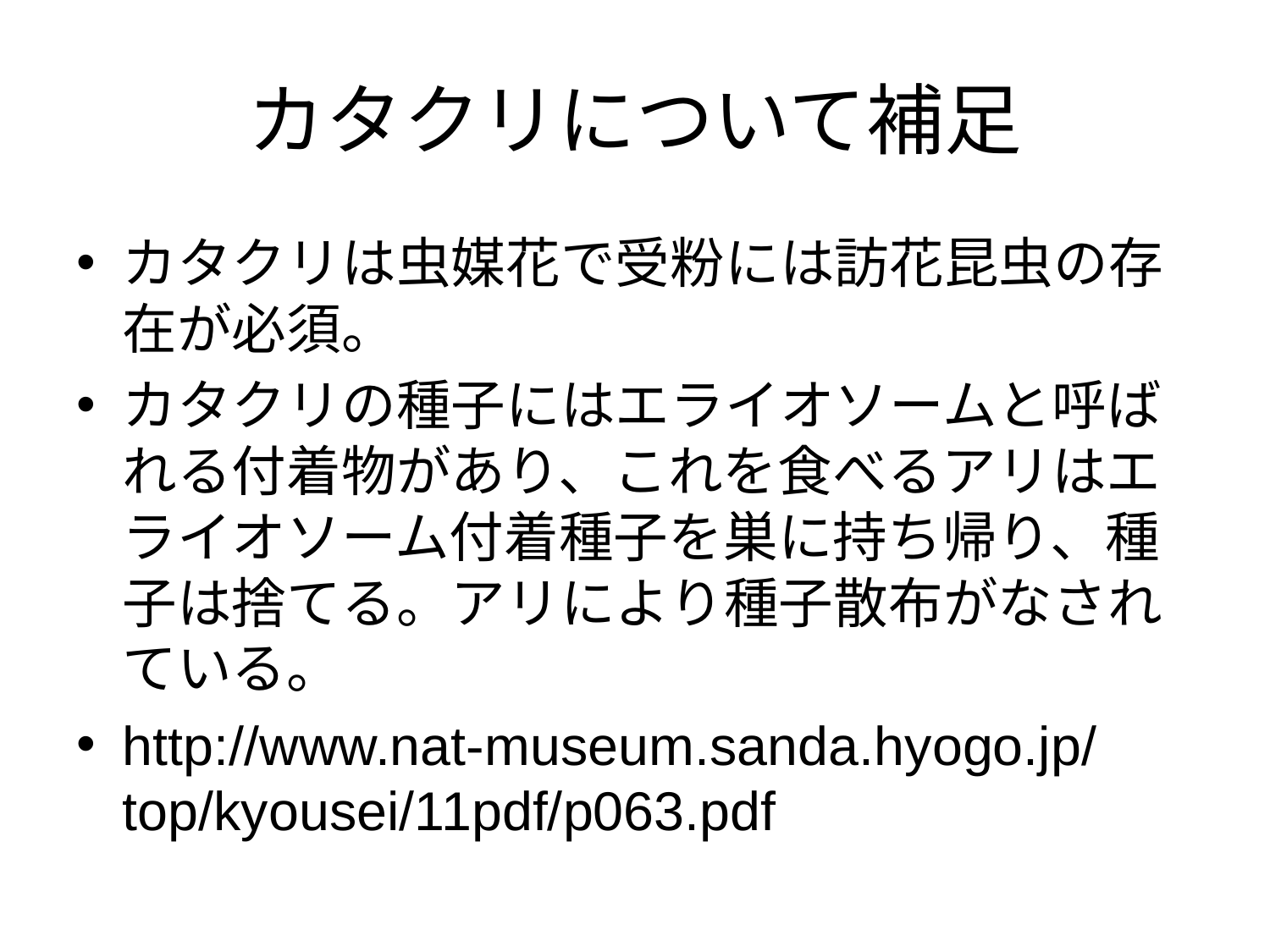

# カタクリについて補足
カタクリは虫媒花で受粉には訪花昆虫の存在が必須。
カタクリの種子にはエライオソームと呼ばれる付着物があり、これを食べるアリはエライオソーム付着種子を巣に持ち帰り、種子は捨てる。アリにより種子散布がなされている。
http://www.nat-museum.sanda.hyogo.jp/top/kyousei/11pdf/p063.pdf